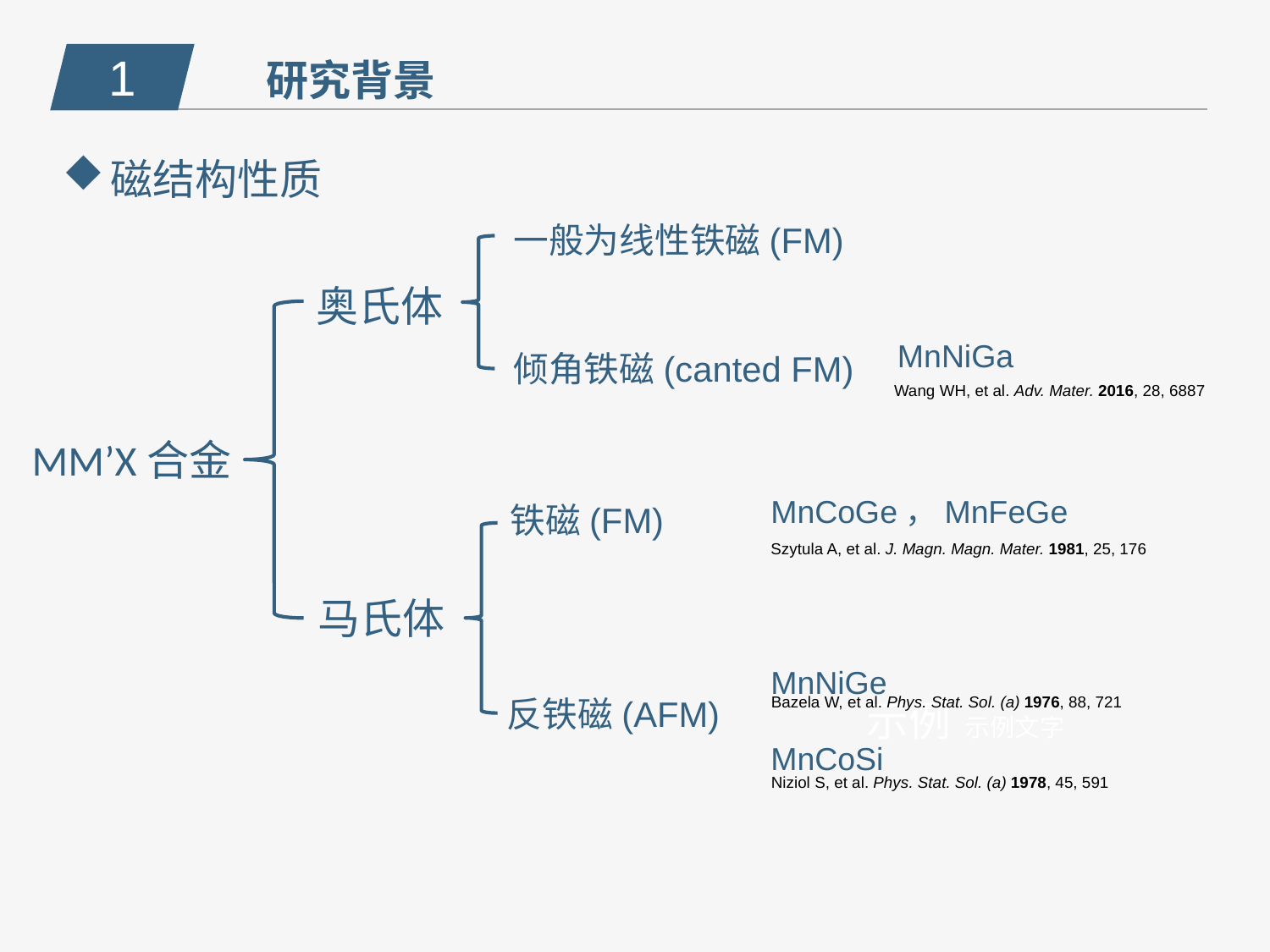

1

研究背景
磁结构性质
一般为线性铁磁(FM)

奥氏体

MnNiGa
倾角铁磁(canted FM)
Wang WH, et al. Adv. Mater. 2016, 28, 6887
MM’X合金
MnCoGe，MnFeGe
铁磁(FM)

Szytula A, et al. J. Magn. Magn. Mater. 1981, 25, 176
马氏体
MnNiGe
MnCoSi
Bazela W, et al. Phys. Stat. Sol. (a) 1976, 88, 721
反铁磁(AFM)
示例  示例文字
Niziol S, et al. Phys. Stat. Sol. (a) 1978, 45, 591